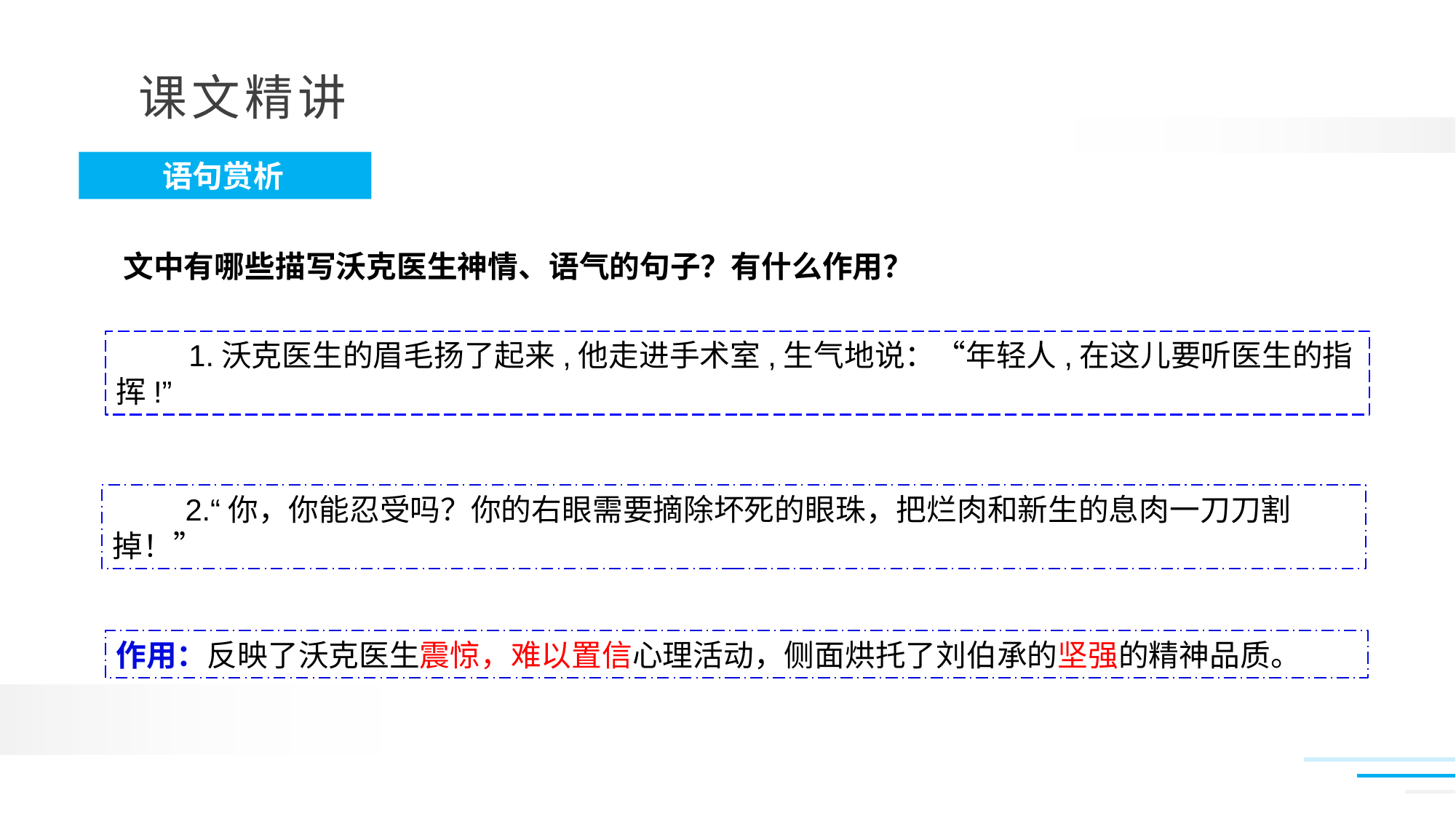

语句赏析
文中有哪些描写沃克医生神情、语气的句子？有什么作用？
1.沃克医生的眉毛扬了起来,他走进手术室,生气地说：“年轻人,在这儿要听医生的指挥!”
2.“你，你能忍受吗？你的右眼需要摘除坏死的眼珠，把烂肉和新生的息肉一刀刀割掉！”
作用：反映了沃克医生震惊，难以置信心理活动，侧面烘托了刘伯承的坚强的精神品质。